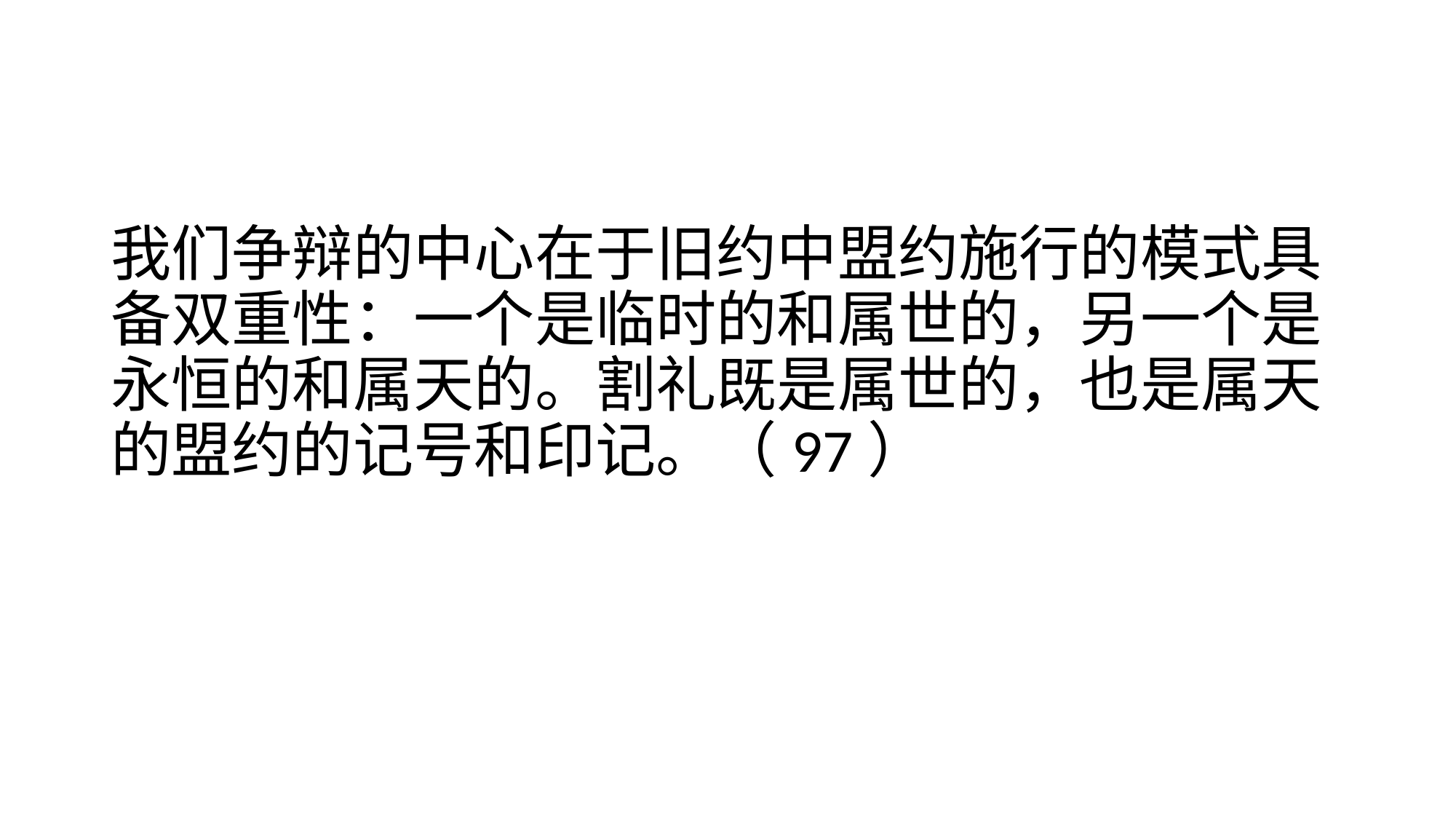

#
我们争辩的中心在于旧约中盟约施行的模式具备双重性：一个是临时的和属世的，另一个是永恒的和属天的。割礼既是属世的，也是属天的盟约的记号和印记。（97）